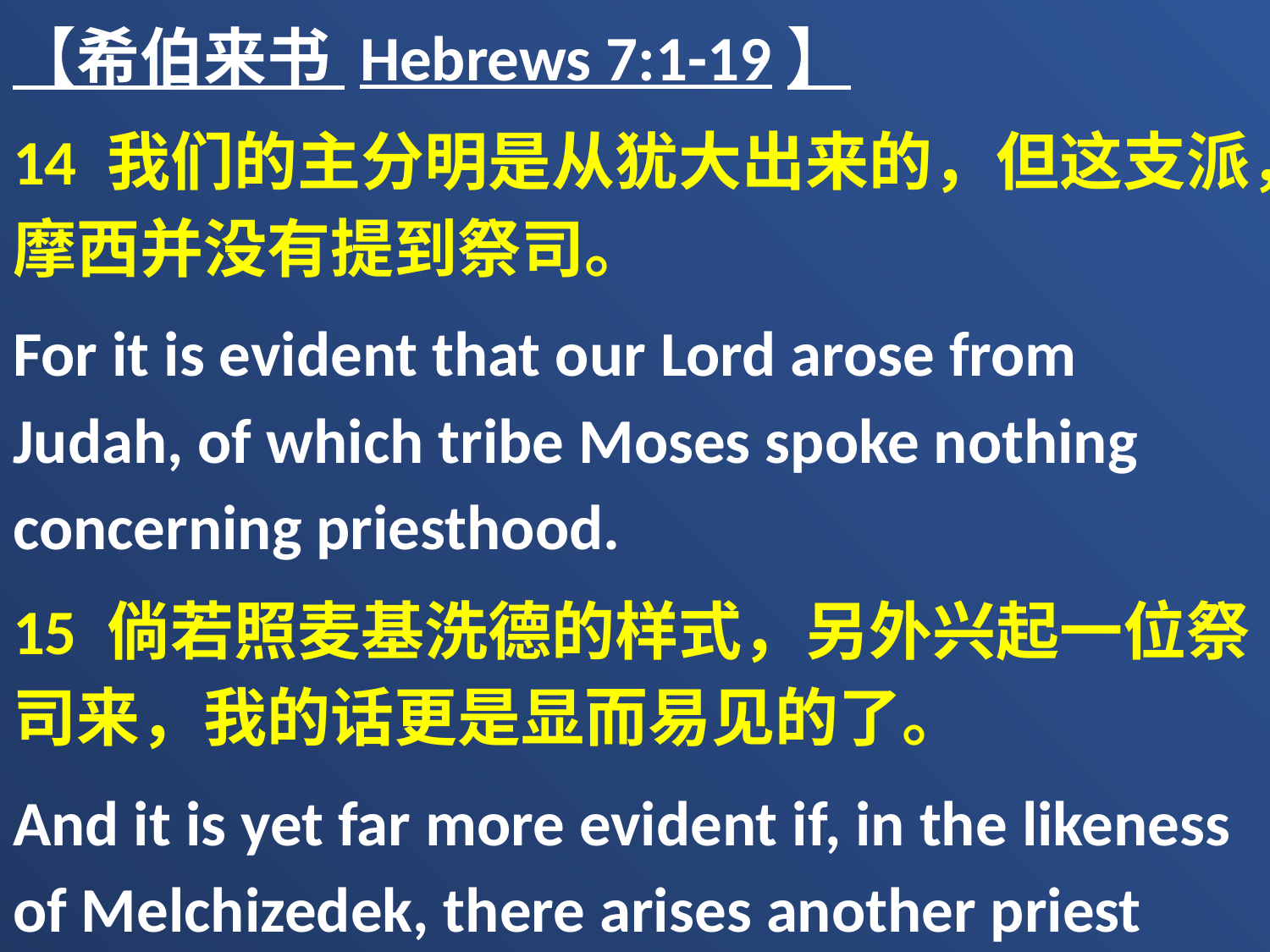

【希伯来书 Hebrews 7:1-19】
14 我们的主分明是从犹大出来的，但这支派，摩西并没有提到祭司。
For it is evident that our Lord arose from Judah, of which tribe Moses spoke nothing concerning priesthood.
15 倘若照麦基洗德的样式，另外兴起一位祭司来，我的话更是显而易见的了。
And it is yet far more evident if, in the likeness of Melchizedek, there arises another priest